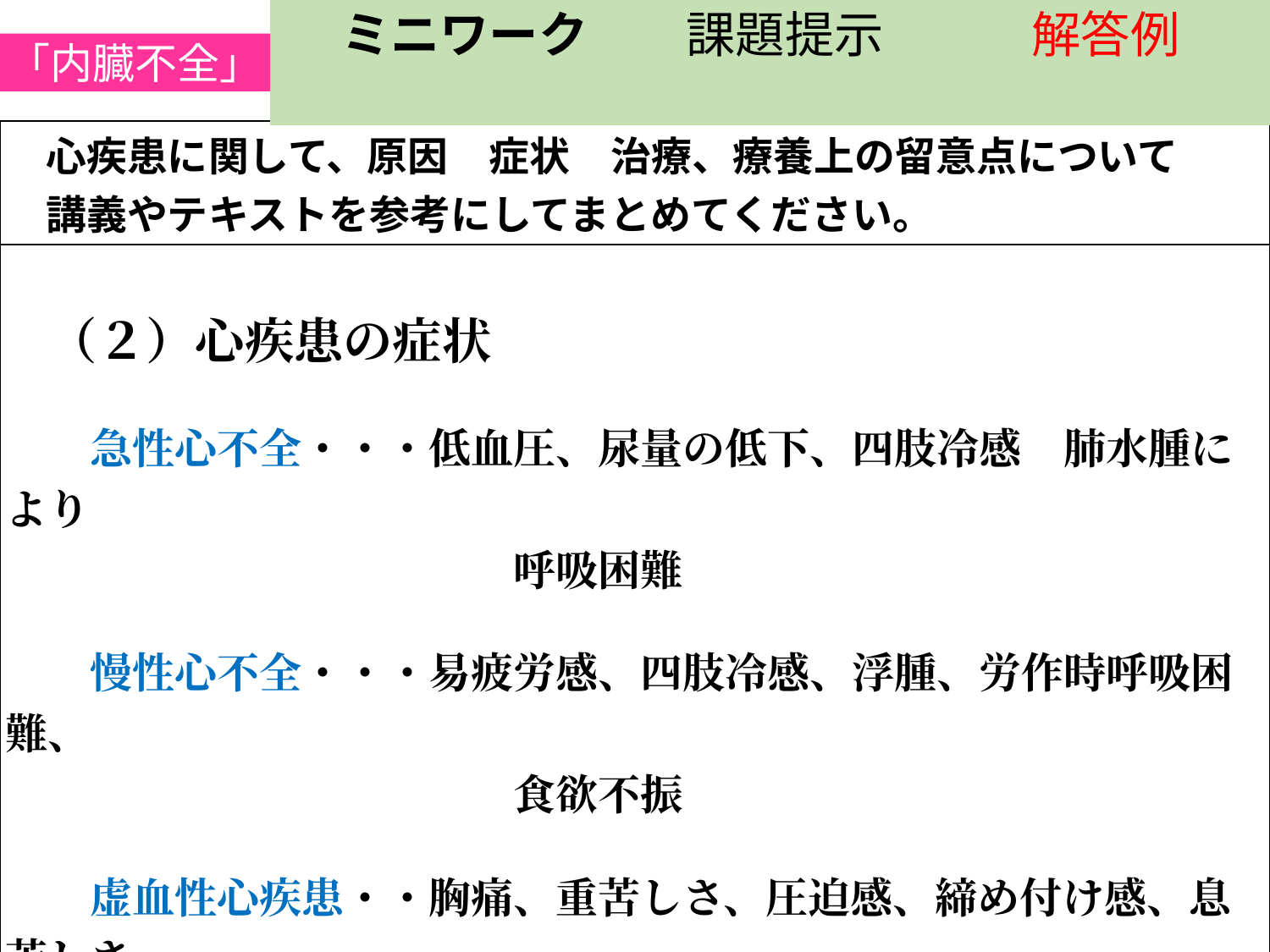

「内臓不全」
   ミニワーク　　課題提示　　　解答例
| 心疾患に関して、原因　症状　治療、療養上の留意点について 　講義やテキストを参考にしてまとめてください。 |
| --- |
| （２）心疾患の症状   　　急性心不全・・・低血圧、尿量の低下、四肢冷感　肺水腫により 　　　　　　　　　　　　呼吸困難 　　慢性心不全・・・易疲労感、四肢冷感、浮腫、労作時呼吸困難、 　　　　　　　　　　　　食欲不振 　　虚血性心疾患・・胸痛、重苦しさ、圧迫感、締め付け感、息苦しさ 　　　　　　　　　　　　放散痛（下顎、頸部、左肩、心窩部などの痛み |